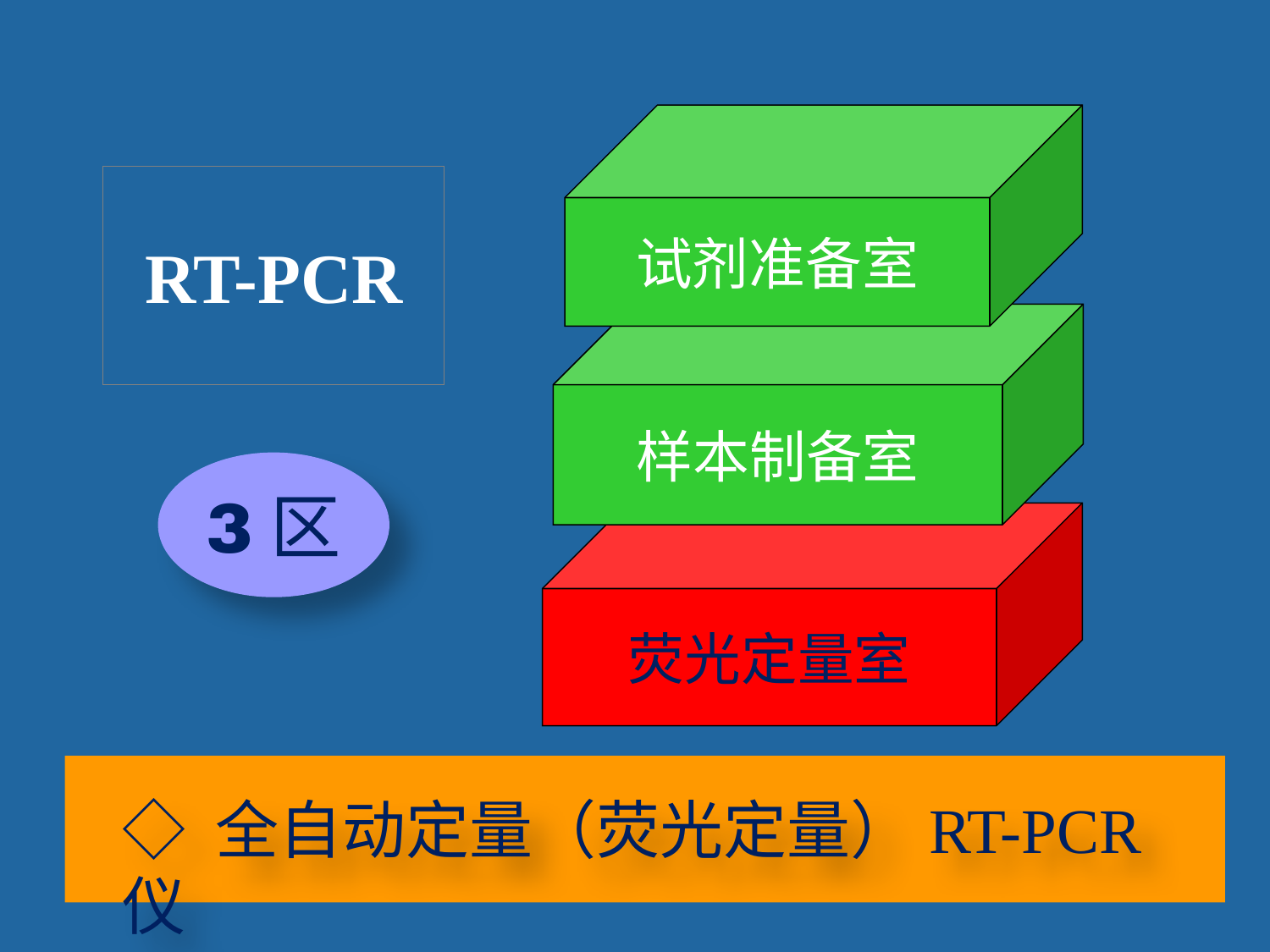

试剂准备室
# RT-PCR
样本制备室
3区
荧光定量室

◇ 全自动定量（荧光定量）RT-PCR仪